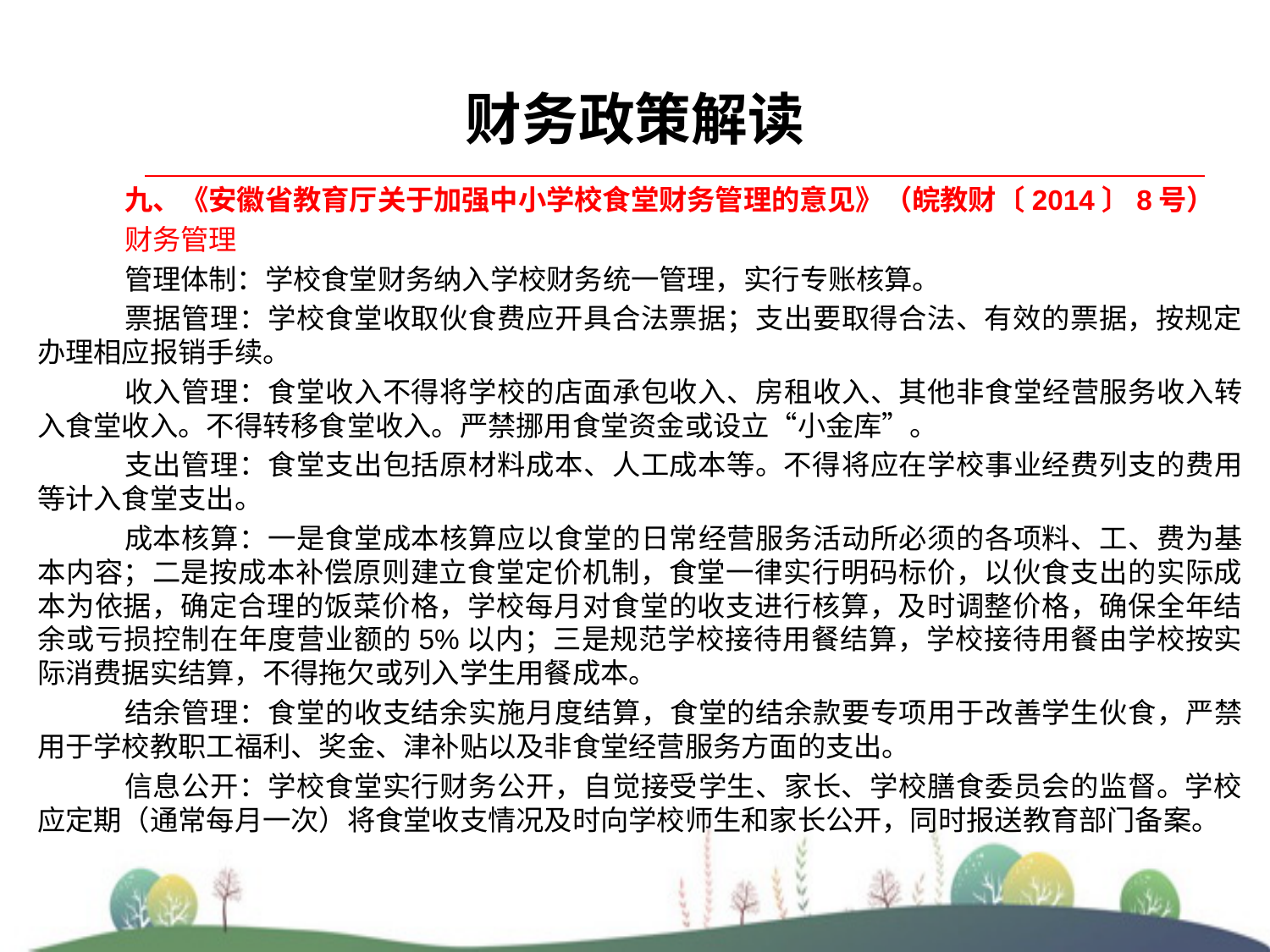

# 财务政策解读
九、《安徽省教育厅关于加强中小学校食堂财务管理的意见》（皖教财〔2014〕8号）
财务管理
管理体制：学校食堂财务纳入学校财务统一管理，实行专账核算。
票据管理：学校食堂收取伙食费应开具合法票据；支出要取得合法、有效的票据，按规定办理相应报销手续。
收入管理：食堂收入不得将学校的店面承包收入、房租收入、其他非食堂经营服务收入转入食堂收入。不得转移食堂收入。严禁挪用食堂资金或设立“小金库”。
支出管理：食堂支出包括原材料成本、人工成本等。不得将应在学校事业经费列支的费用等计入食堂支出。
成本核算：一是食堂成本核算应以食堂的日常经营服务活动所必须的各项料、工、费为基本内容；二是按成本补偿原则建立食堂定价机制，食堂一律实行明码标价，以伙食支出的实际成本为依据，确定合理的饭菜价格，学校每月对食堂的收支进行核算，及时调整价格，确保全年结余或亏损控制在年度营业额的5%以内；三是规范学校接待用餐结算，学校接待用餐由学校按实际消费据实结算，不得拖欠或列入学生用餐成本。
结余管理：食堂的收支结余实施月度结算，食堂的结余款要专项用于改善学生伙食，严禁用于学校教职工福利、奖金、津补贴以及非食堂经营服务方面的支出。
信息公开：学校食堂实行财务公开，自觉接受学生、家长、学校膳食委员会的监督。学校应定期（通常每月一次）将食堂收支情况及时向学校师生和家长公开，同时报送教育部门备案。